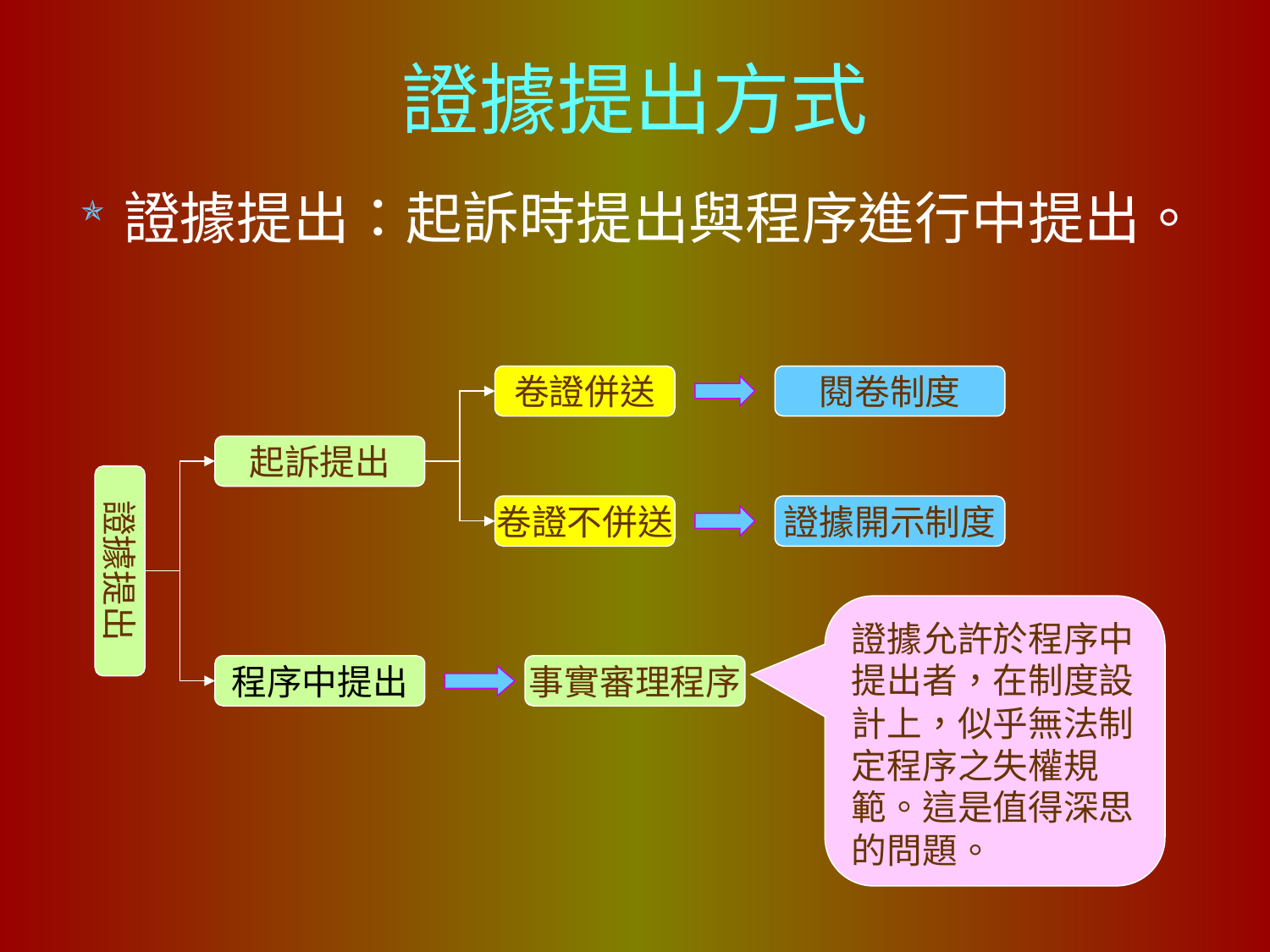

# 證據提出方式
證據提出：起訴時提出與程序進行中提出。
卷證併送
閱卷制度

起訴提出
證據提出
卷證不併送
證據開示制度

證據允許於程序中提出者，在制度設計上，似乎無法制定程序之失權規範。這是值得深思的問題。
程序中提出
事實審理程序